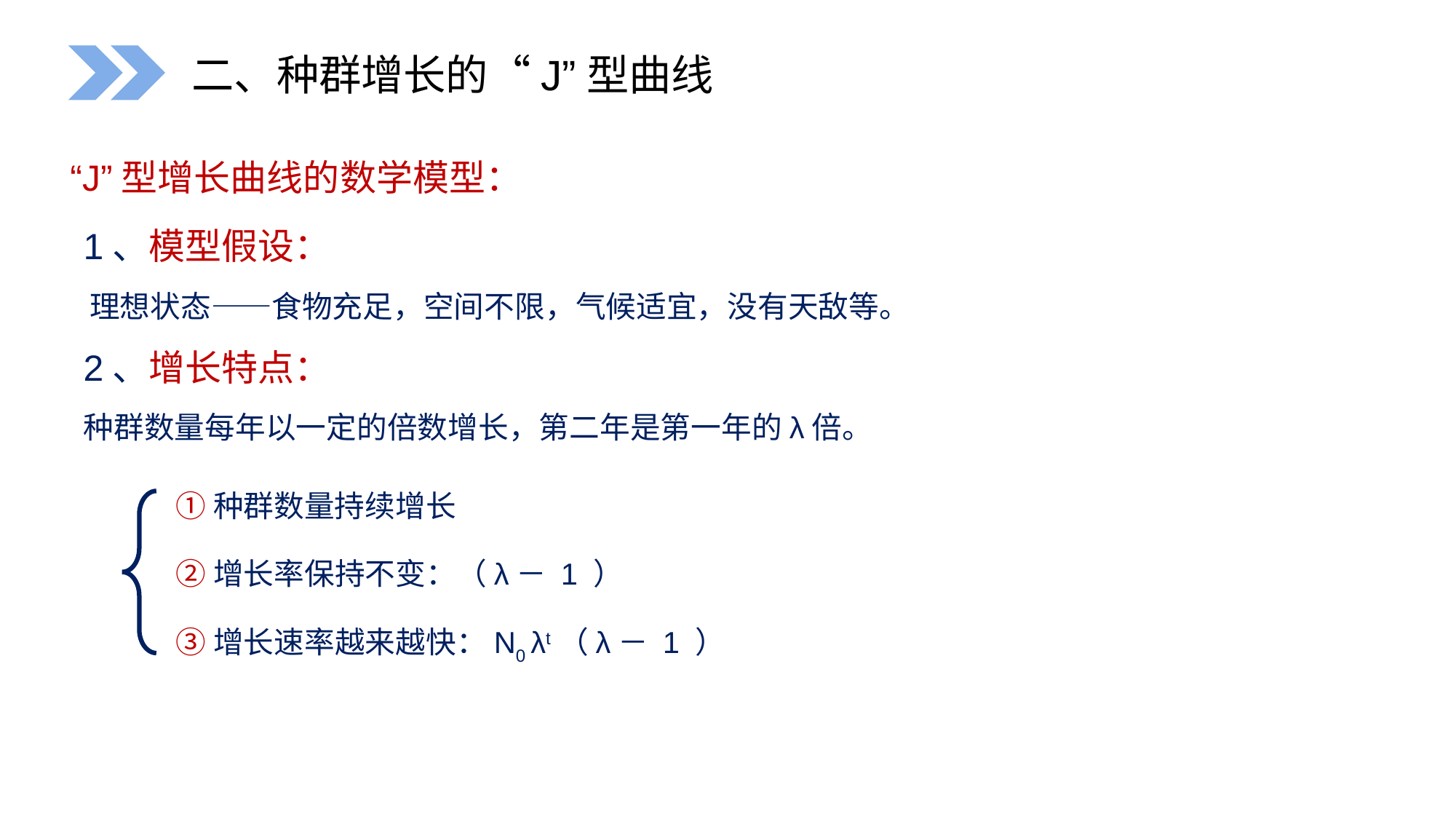

二、种群增长的“J”型曲线
“J”型增长曲线的数学模型：
1、模型假设：
理想状态——食物充足，空间不限，气候适宜，没有天敌等。
2、增长特点：
种群数量每年以一定的倍数增长，第二年是第一年的λ倍。
①种群数量持续增长

②增长率保持不变：（λ－ 1 ）
③增长速率越来越快：N0 λt（λ－ 1 ）